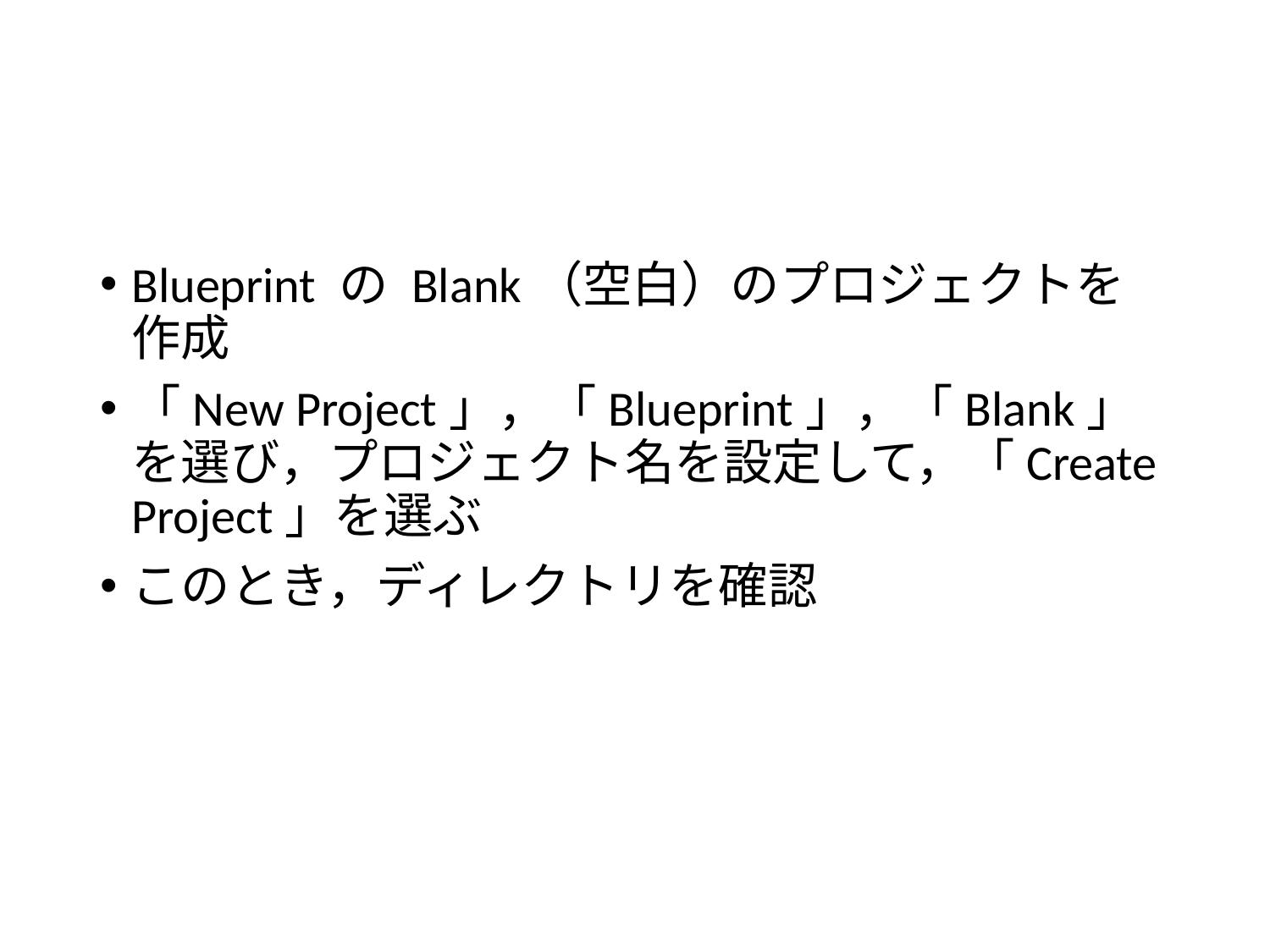

#
Blueprint の Blank（空白）のプロジェクトを作成
「New Project」，「Blueprint」，「Blank」を選び，プロジェクト名を設定して，「Create Project」を選ぶ
このとき，ディレクトリを確認